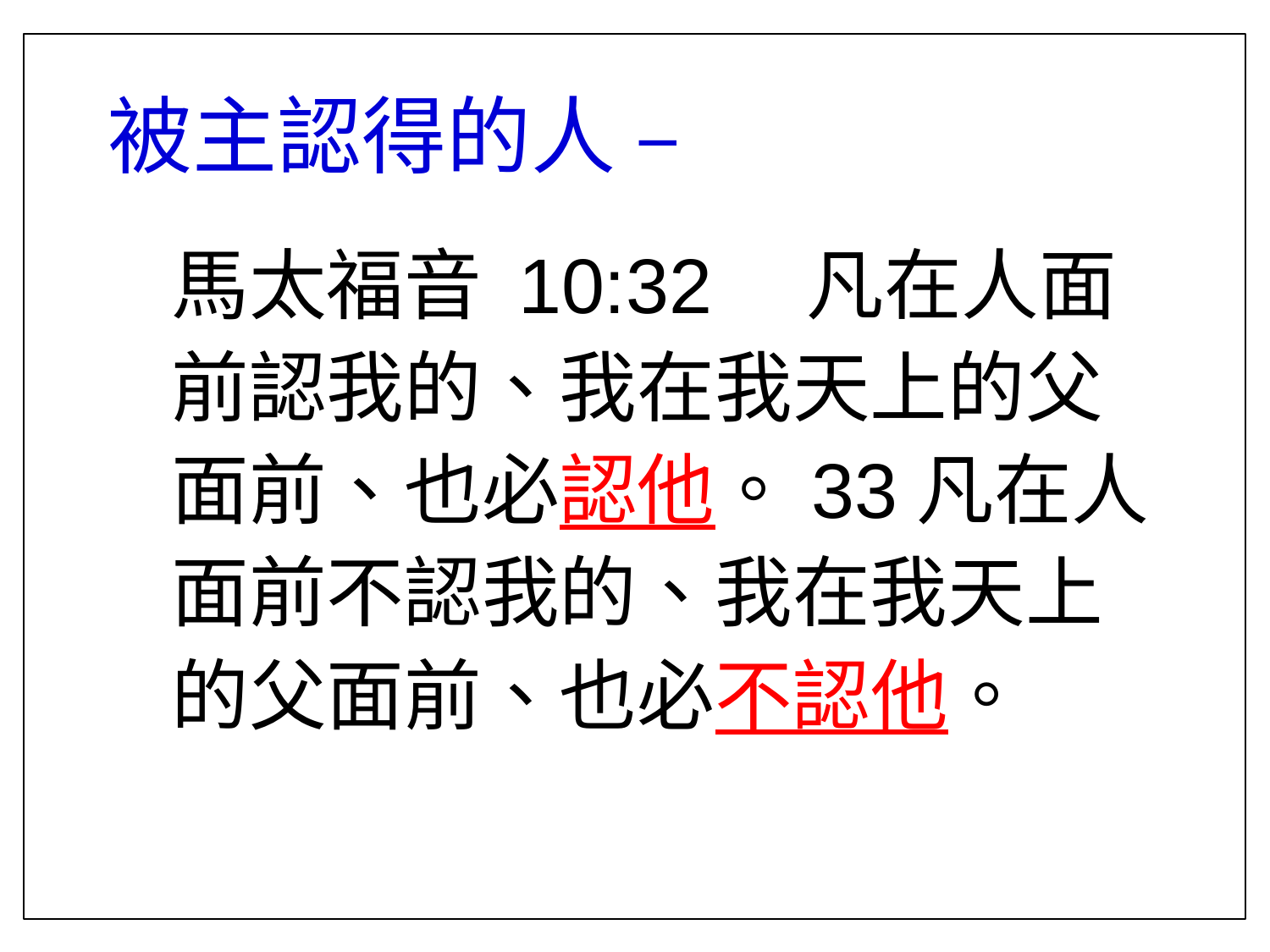

被主認得的人 –
馬太福音 10:32	凡在人面前認我的、我在我天上的父面前、也必認他。33凡在人面前不認我的、我在我天上的父面前、也必不認他。